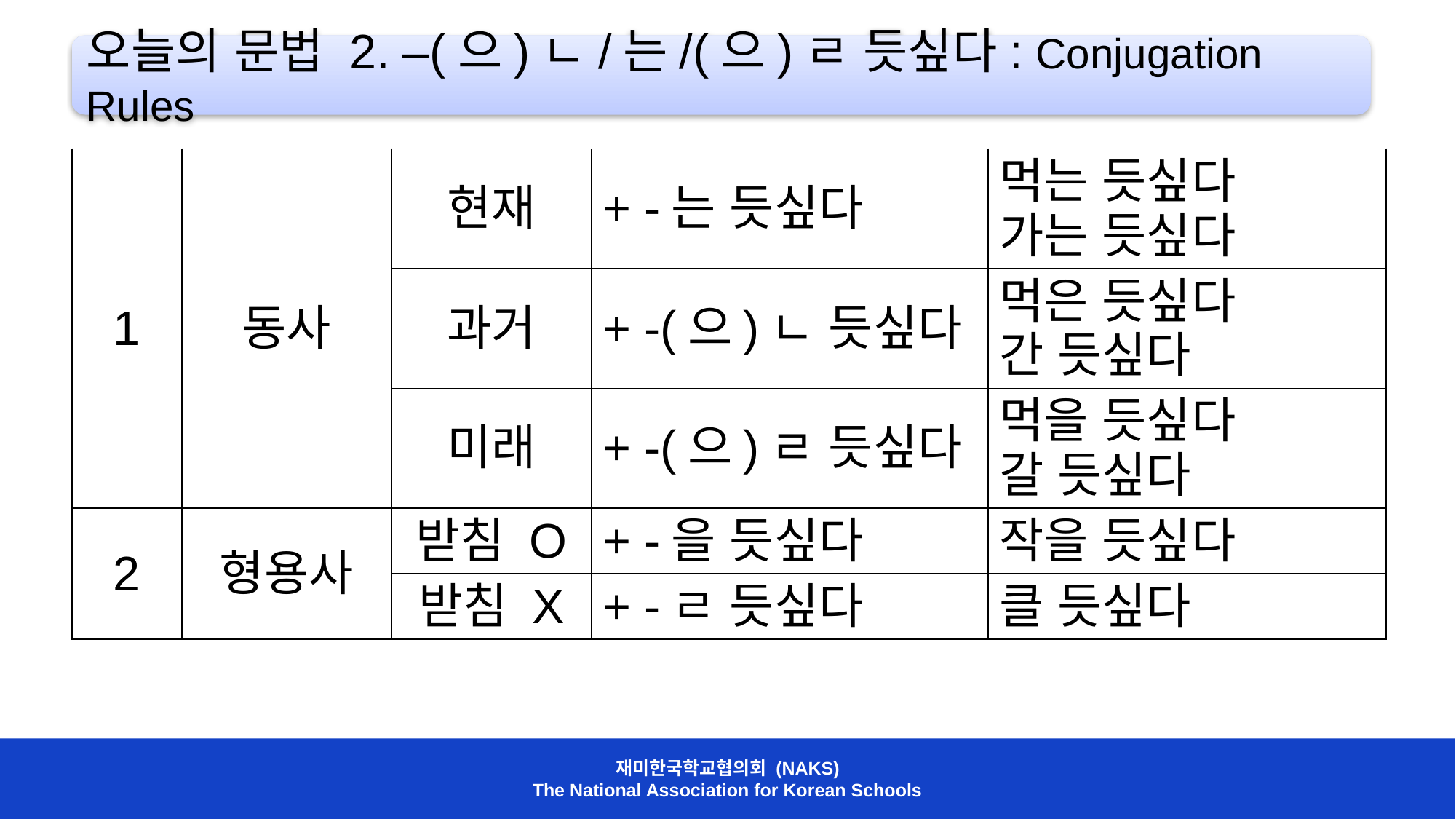

오늘의 문법 2. –(으)ㄴ/는/(으)ㄹ 듯싶다: Conjugation Rules
| 1 | 동사 | 현재 | + -는 듯싶다 | 먹는 듯싶다 가는 듯싶다 |
| --- | --- | --- | --- | --- |
|  |  | 과거 | + -(으)ㄴ 듯싶다 | 먹은 듯싶다 간 듯싶다 |
|  |  | 미래 | + -(으)ㄹ 듯싶다 | 먹을 듯싶다 갈 듯싶다 |
| 2 | 형용사 | 받침 O | + -을 듯싶다 | 작을 듯싶다 |
|  |  | 받침 X | + -ㄹ 듯싶다 | 클 듯싶다 |
재미한국학교협의회 (NAKS)
The National Association for Korean Schools